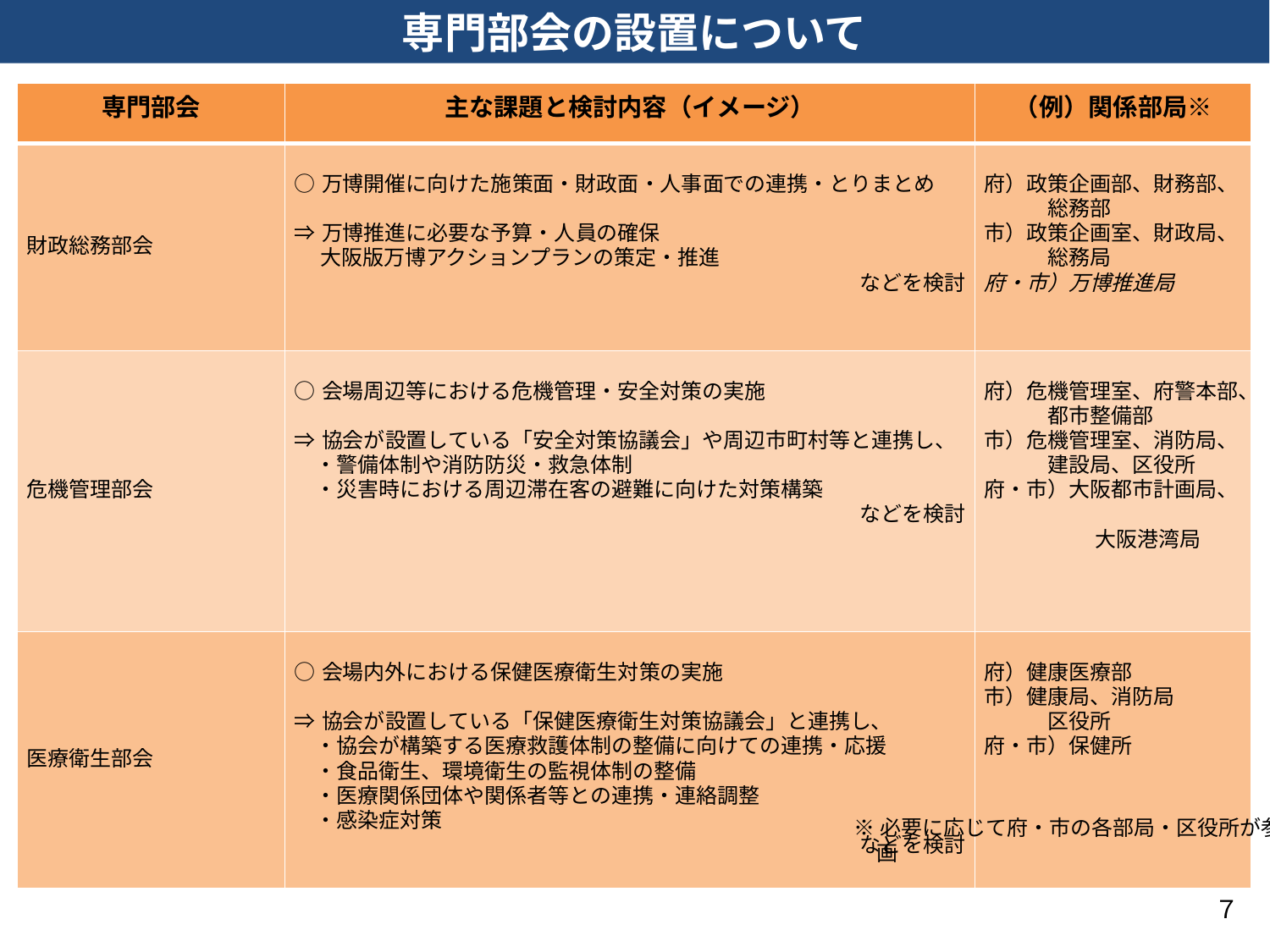

専門部会の設置について
| 専門部会 | 主な課題と検討内容（イメージ） | （例）関係部局※ |
| --- | --- | --- |
| 財政総務部会 | ○万博開催に向けた施策面・財政面・人事面での連携・とりまとめ ⇒万博推進に必要な予算・人員の確保 　 大阪版万博アクションプランの策定・推進 などを検討 | 府）政策企画部、財務部、 　　　総務部　　 市）政策企画室、財政局、 　　　総務局　 府・市）万博推進局 |
| 危機管理部会 | ○会場周辺等における危機管理・安全対策の実施 ⇒協会が設置している「安全対策協議会」や周辺市町村等と連携し、 　・警備体制や消防防災・救急体制 　・災害時における周辺滞在客の避難に向けた対策構築 などを検討 | 府）危機管理室、府警本部、 　　　都市整備部 市）危機管理室、消防局、 　　　建設局、区役所 府・市）大阪都市計画局、　　 　　　　　 大阪港湾局 |
| 医療衛生部会 | ○会場内外における保健医療衛生対策の実施 ⇒協会が設置している「保健医療衛生対策協議会」と連携し、 　・協会が構築する医療救護体制の整備に向けての連携・応援 　・食品衛生、環境衛生の監視体制の整備 　・医療関係団体や関係者等との連携・連絡調整 　・感染症対策　　 などを検討 | 府）健康医療部 市）健康局、消防局 　　　区役所 府・市）保健所 |
|  |  |  |
※必要に応じて府・市の各部局・区役所が参画
７